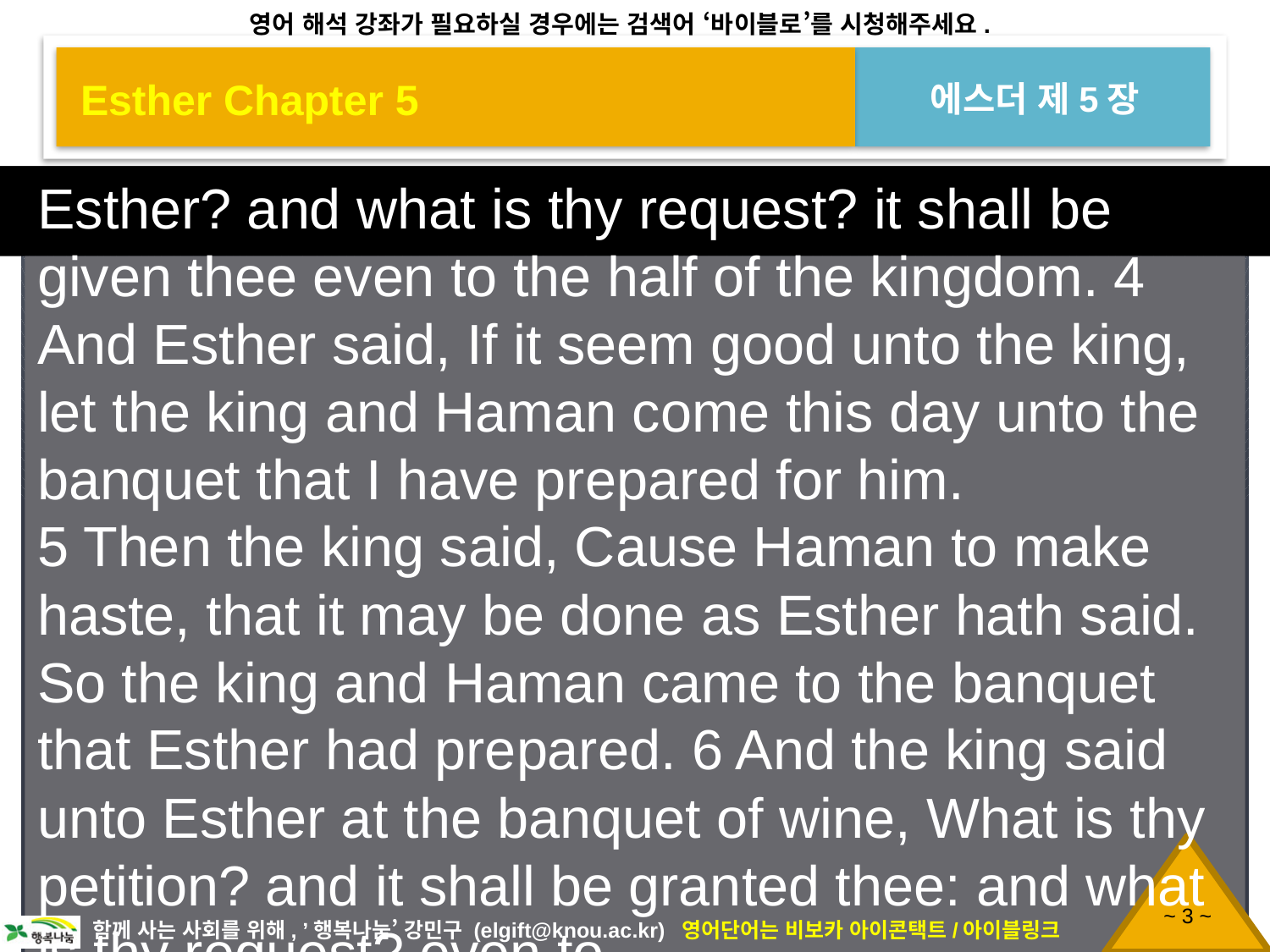

Esther Chapter 5
에스더 제5장
Esther? and what is thy request? it shall be given thee even to the half of the kingdom. 4 And Esther said, If it seem good unto the king, let the king and Haman come this day unto the banquet that I have prepared for him.
5 Then the king said, Cause Haman to make haste, that it may be done as Esther hath said. So the king and Haman came to the banquet that Esther had prepared. 6 And the king said unto Esther at the banquet of wine, What is thy petition? and it shall be granted thee: and what is thy request? even to